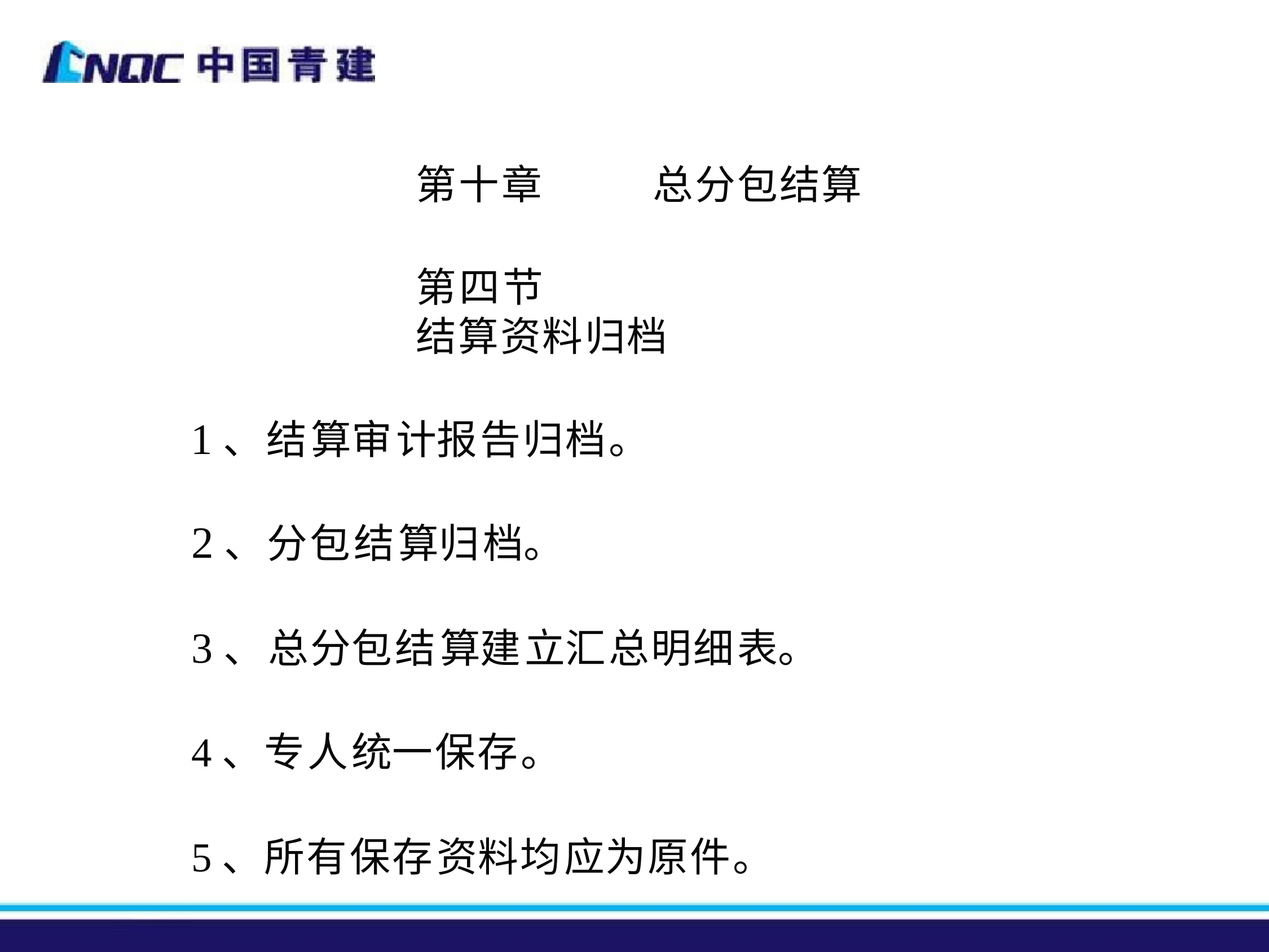

第十章
总分包结算
第四节	结算资料归档

1、结算审计报告归档。

2、分包结算归档。

3、总分包结算建立汇总明细表。

4、专人统一保存。

5、所有保存资料均应为原件。